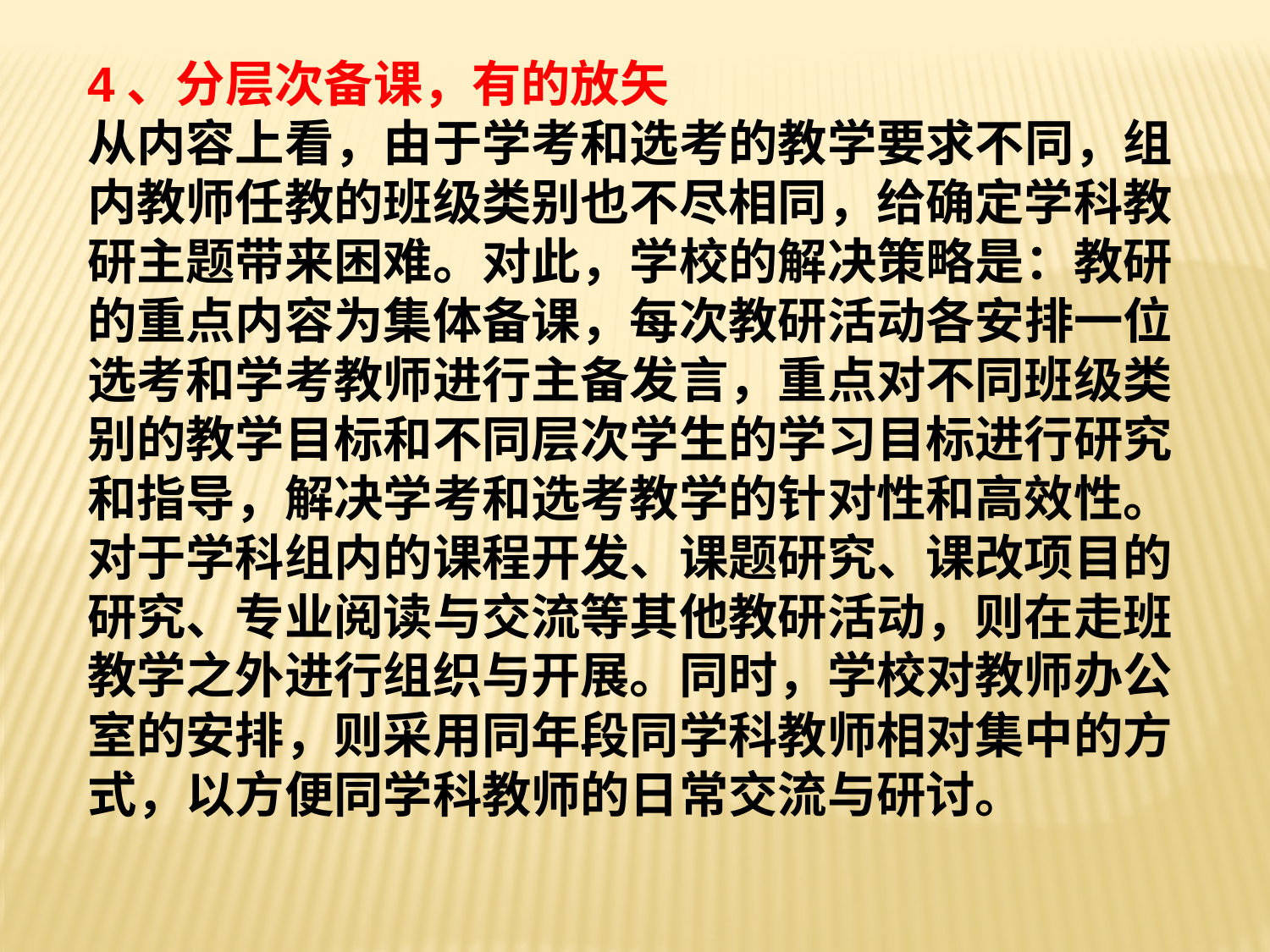

4、分层次备课，有的放矢
从内容上看，由于学考和选考的教学要求不同，组内教师任教的班级类别也不尽相同，给确定学科教研主题带来困难。对此，学校的解决策略是：教研的重点内容为集体备课，每次教研活动各安排一位选考和学考教师进行主备发言，重点对不同班级类别的教学目标和不同层次学生的学习目标进行研究和指导，解决学考和选考教学的针对性和高效性。对于学科组内的课程开发、课题研究、课改项目的研究、专业阅读与交流等其他教研活动，则在走班教学之外进行组织与开展。同时，学校对教师办公室的安排，则采用同年段同学科教师相对集中的方式，以方便同学科教师的日常交流与研讨。